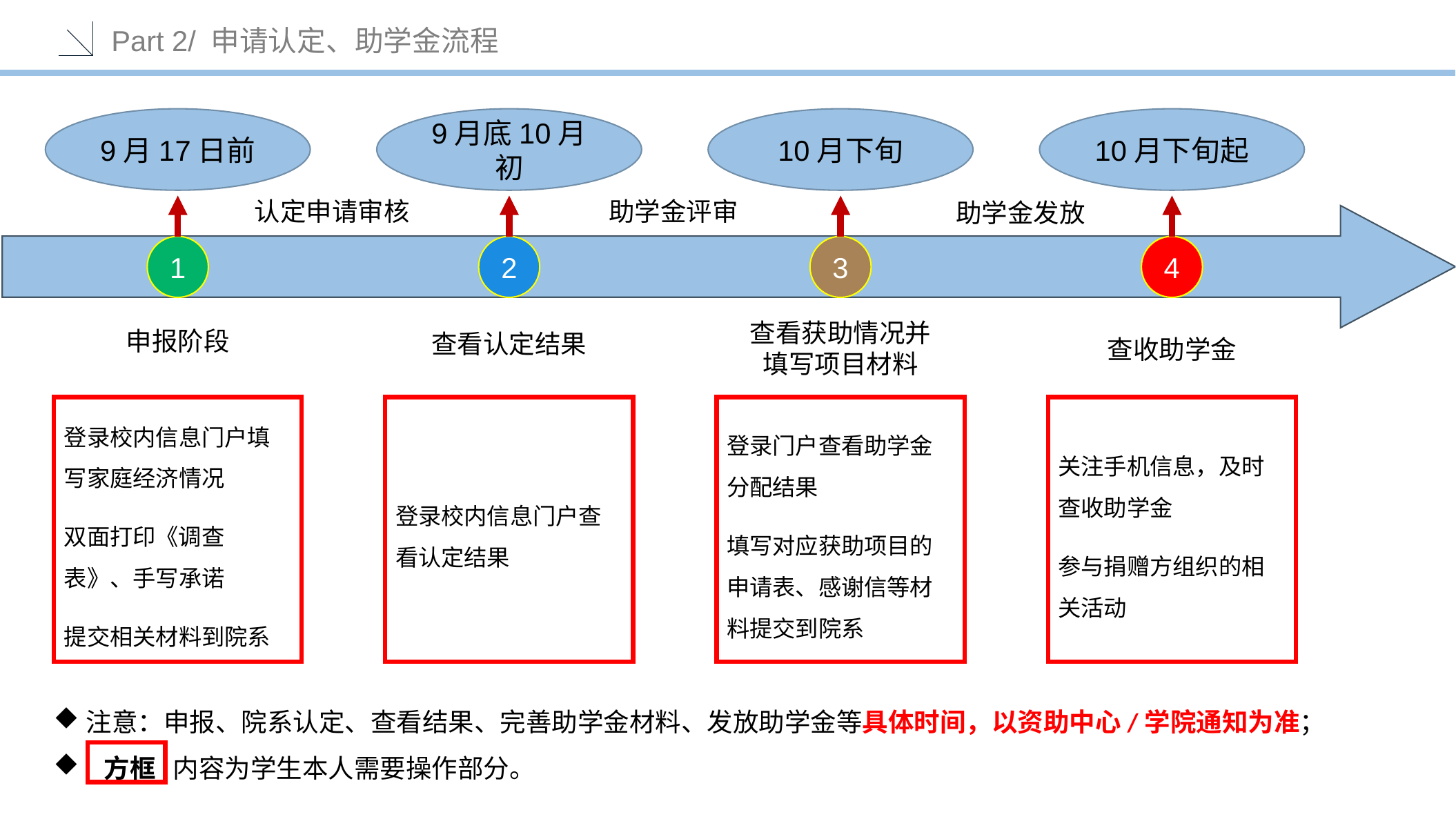

Part 2/ 申请认定、助学金流程
9月17日前
9月底10月初
10月下旬
10月下旬起
认定申请审核
助学金评审
助学金发放

1
2
3
4
查看获助情况并
填写项目材料
申报阶段
查看认定结果
查收助学金
登录校内信息门户填写家庭经济情况
双面打印《调查表》、手写承诺
提交相关材料到院系
登录校内信息门户查看认定结果
登录门户查看助学金分配结果
填写对应获助项目的申请表、感谢信等材料提交到院系
关注手机信息，及时查收助学金
参与捐赠方组织的相关活动
注意：申报、院系认定、查看结果、完善助学金材料、发放助学金等具体时间，以资助中心/学院通知为准；
  方框   内容为学生本人需要操作部分。